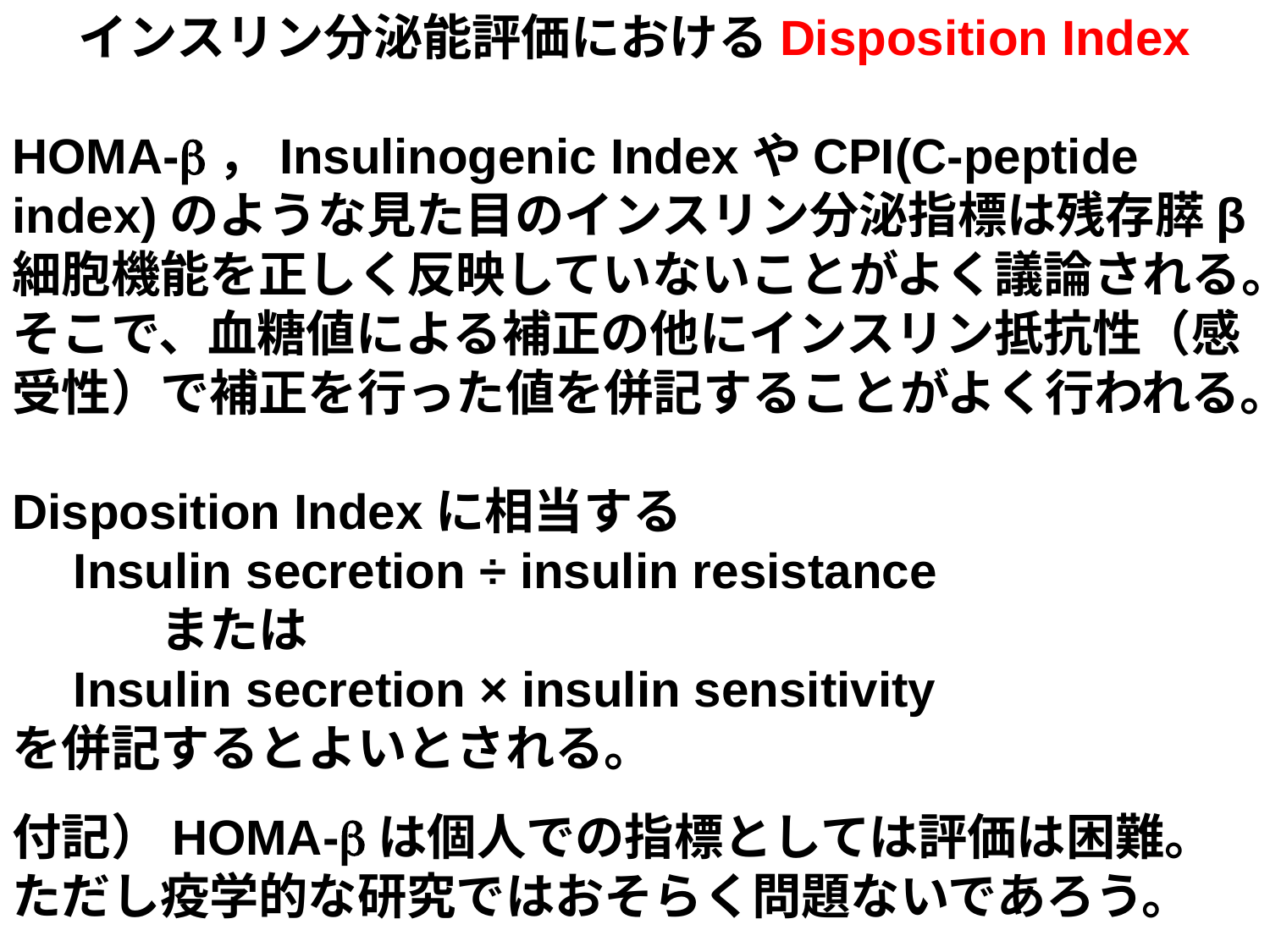

インスリン分泌能評価におけるDisposition Index

HOMA-β，Insulinogenic IndexやCPI(C-peptide index)のような見た目のインスリン分泌指標は残存膵β細胞機能を正しく反映していないことがよく議論される。そこで、血糖値による補正の他にインスリン抵抗性（感受性）で補正を行った値を併記することがよく行われる。

Disposition Indexに相当する
　Insulin secretion ÷ insulin resistance
　　　または
　Insulin secretion × insulin sensitivity
を併記するとよいとされる。

付記）HOMA-βは個人での指標としては評価は困難。
ただし疫学的な研究ではおそらく問題ないであろう。